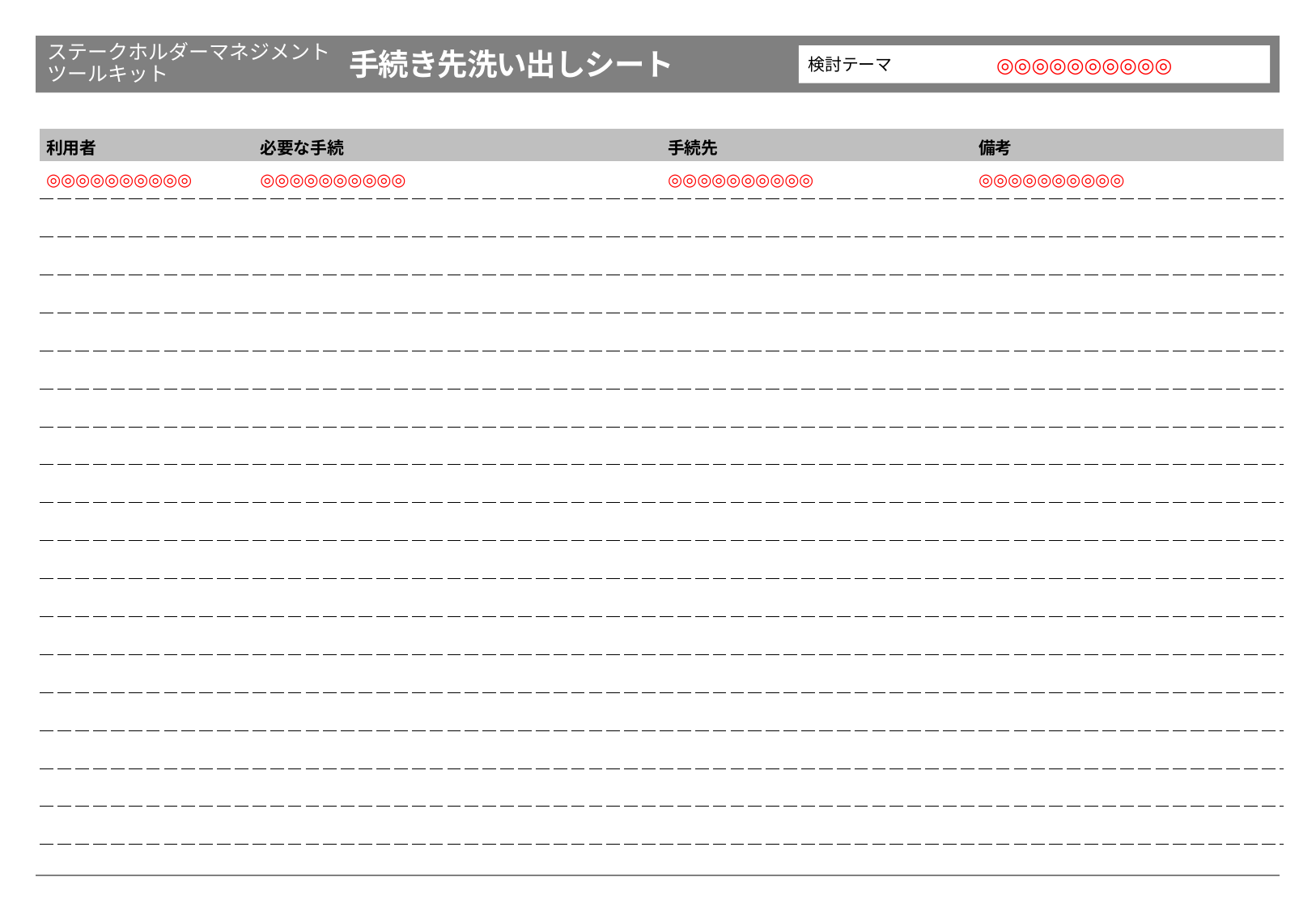

◎◎◎◎◎◎◎◎◎◎
| 利用者 | 必要な手続 | 手続先 | 備考 |
| --- | --- | --- | --- |
| ◎◎◎◎◎◎◎◎◎◎ | ◎◎◎◎◎◎◎◎◎◎ | ◎◎◎◎◎◎◎◎◎◎ | ◎◎◎◎◎◎◎◎◎◎ |
|  |  |  |  |
|  |  |  |  |
|  |  |  |  |
|  |  |  |  |
|  |  |  |  |
|  |  |  |  |
|  |  |  |  |
|  |  |  |  |
|  |  |  |  |
|  |  |  |  |
|  |  |  |  |
|  |  |  |  |
|  |  |  |  |
|  |  |  |  |
|  |  |  |  |
|  |  |  |  |
|  |  |  |  |